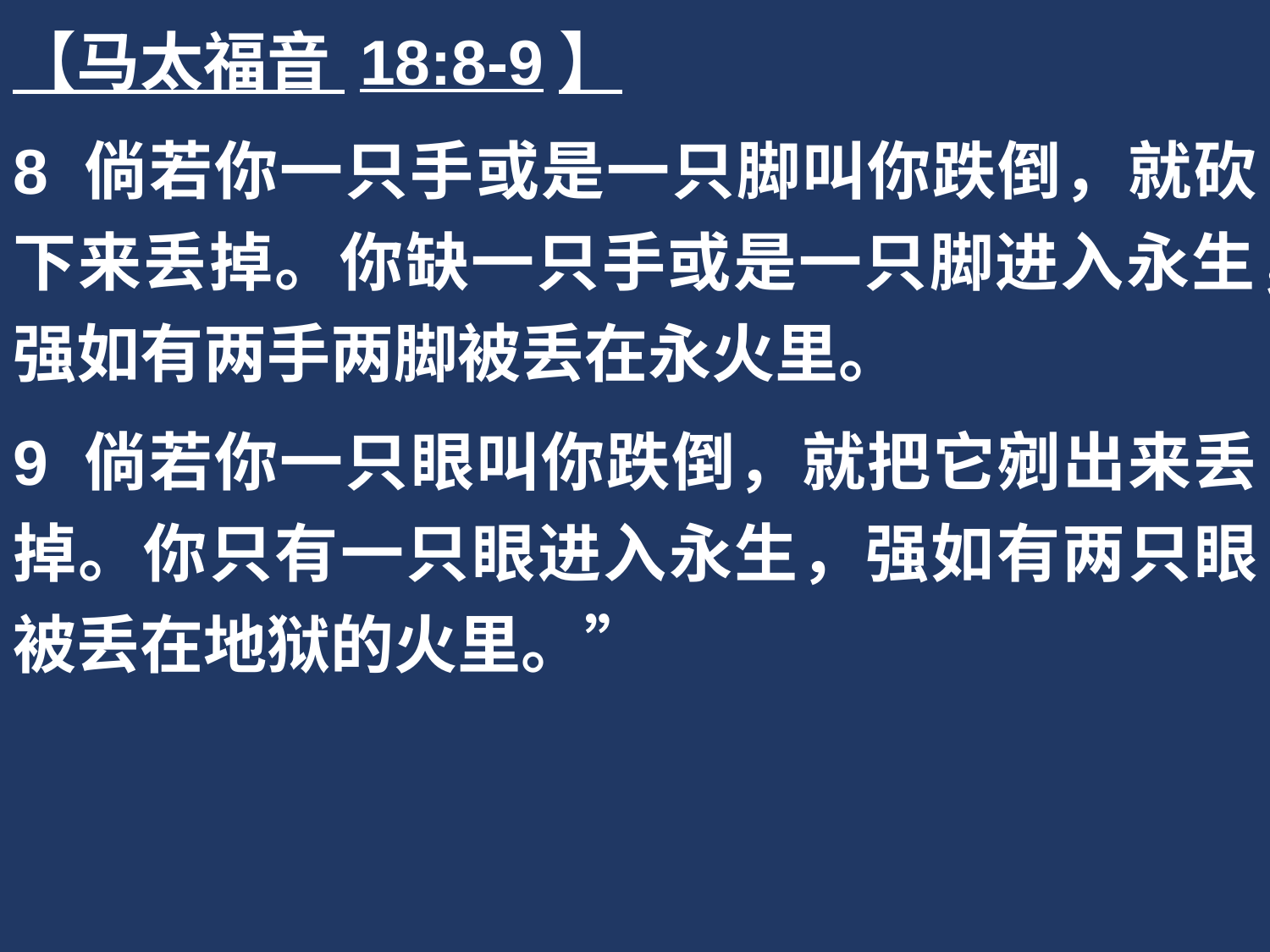

【马太福音 18:8-9】
8 倘若你一只手或是一只脚叫你跌倒，就砍下来丢掉。你缺一只手或是一只脚进入永生，强如有两手两脚被丢在永火里。
9 倘若你一只眼叫你跌倒，就把它剜出来丢掉。你只有一只眼进入永生，强如有两只眼被丢在地狱的火里。”